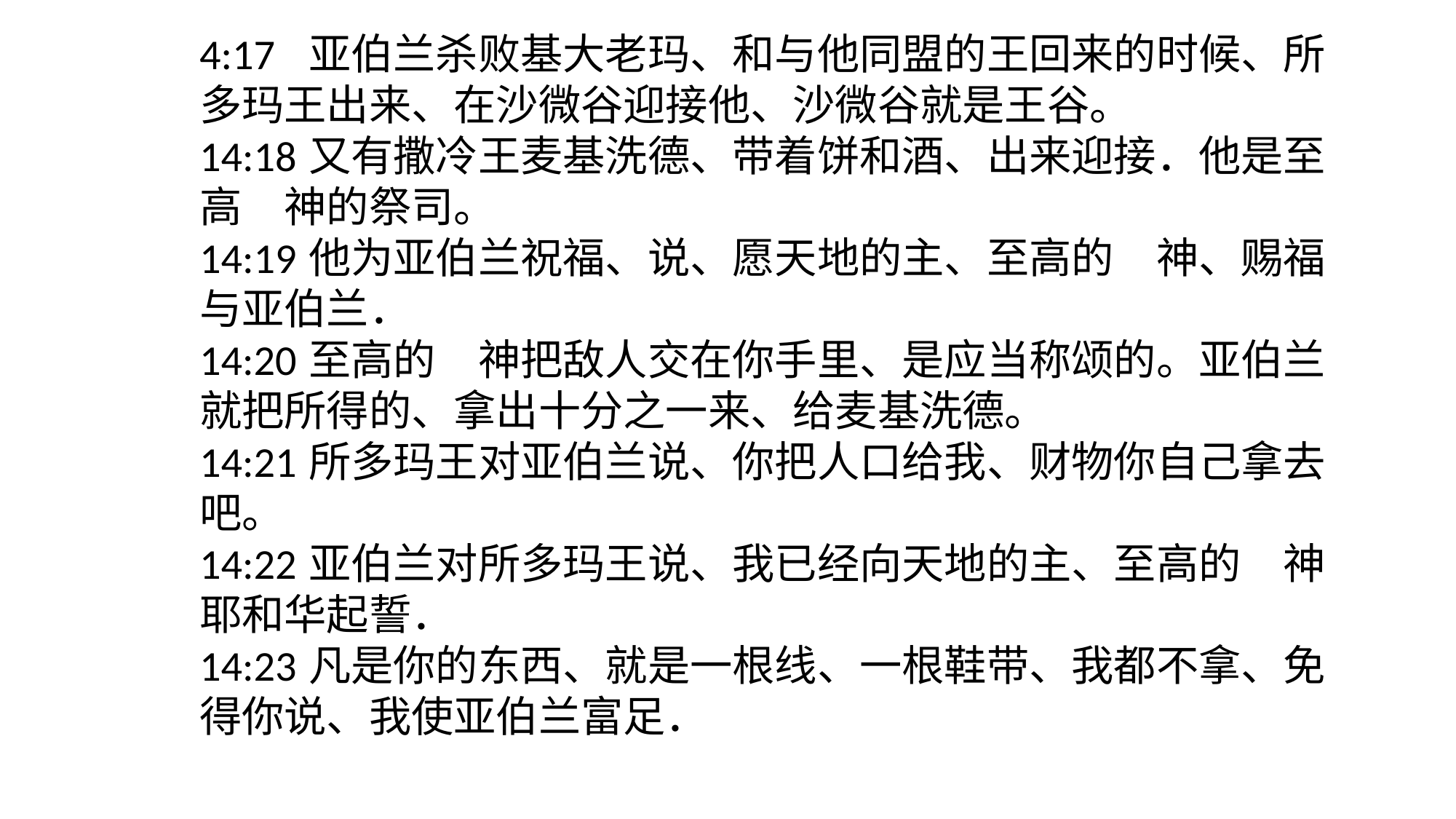

4:17	亚伯兰杀败基大老玛、和与他同盟的王回来的时候、所多玛王出来、在沙微谷迎接他、沙微谷就是王谷。
14:18	又有撒冷王麦基洗德、带着饼和酒、出来迎接．他是至高　神的祭司。
14:19	他为亚伯兰祝福、说、愿天地的主、至高的　神、赐福与亚伯兰．
14:20	至高的　神把敌人交在你手里、是应当称颂的。亚伯兰就把所得的、拿出十分之一来、给麦基洗德。
14:21	所多玛王对亚伯兰说、你把人口给我、财物你自己拿去吧。
14:22	亚伯兰对所多玛王说、我已经向天地的主、至高的　神耶和华起誓．
14:23	凡是你的东西、就是一根线、一根鞋带、我都不拿、免得你说、我使亚伯兰富足．